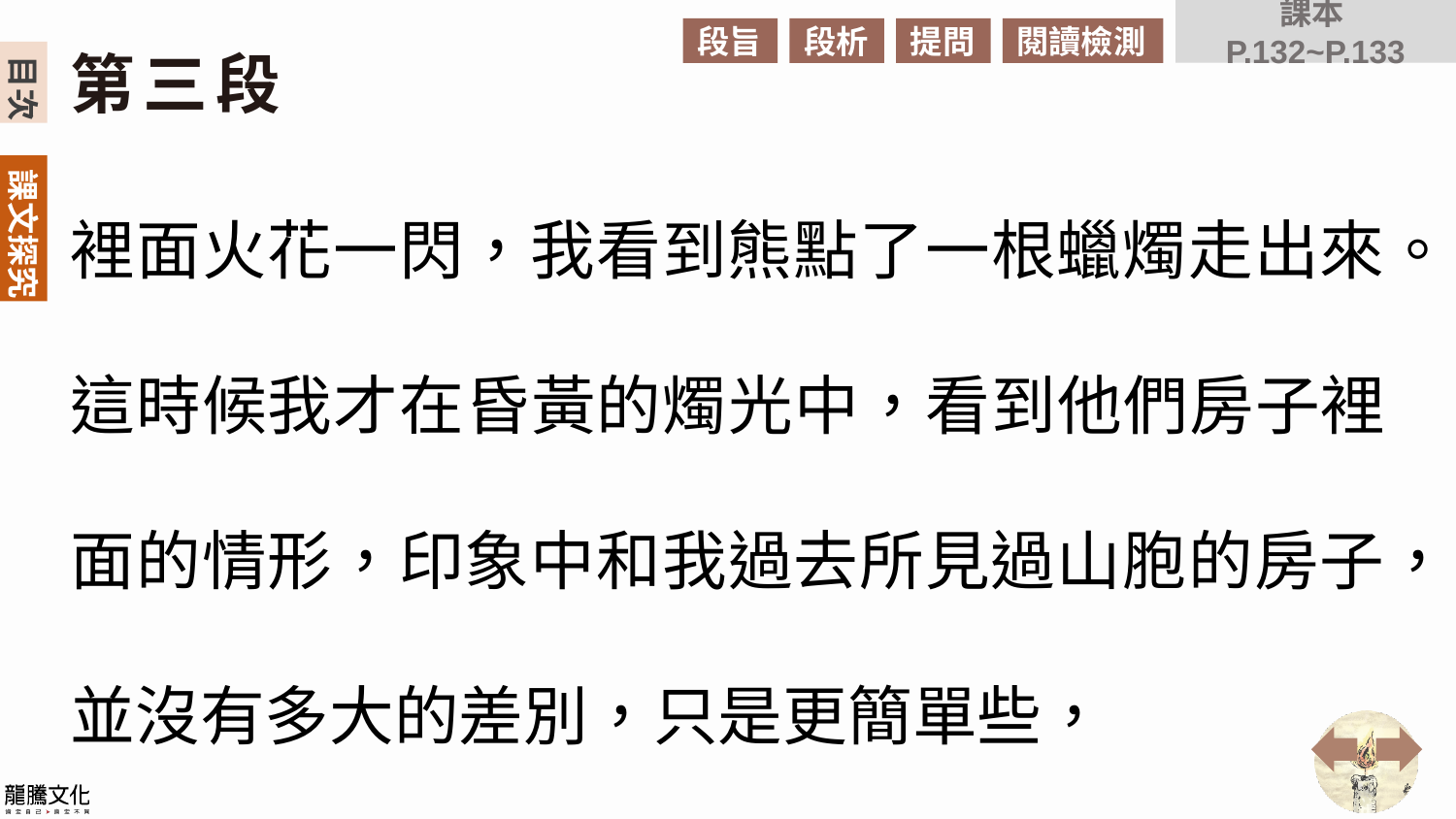

課本P.132~P.133
段旨
段析
提問
閱讀檢測
第三段
裡面火花一閃，我看到熊點了一根蠟燭走出來。這時候我才在昏黃的燭光中，看到他們房子裡面的情形，印象中和我過去所見過山胞的房子，並沒有多大的差別，只是更簡單些，